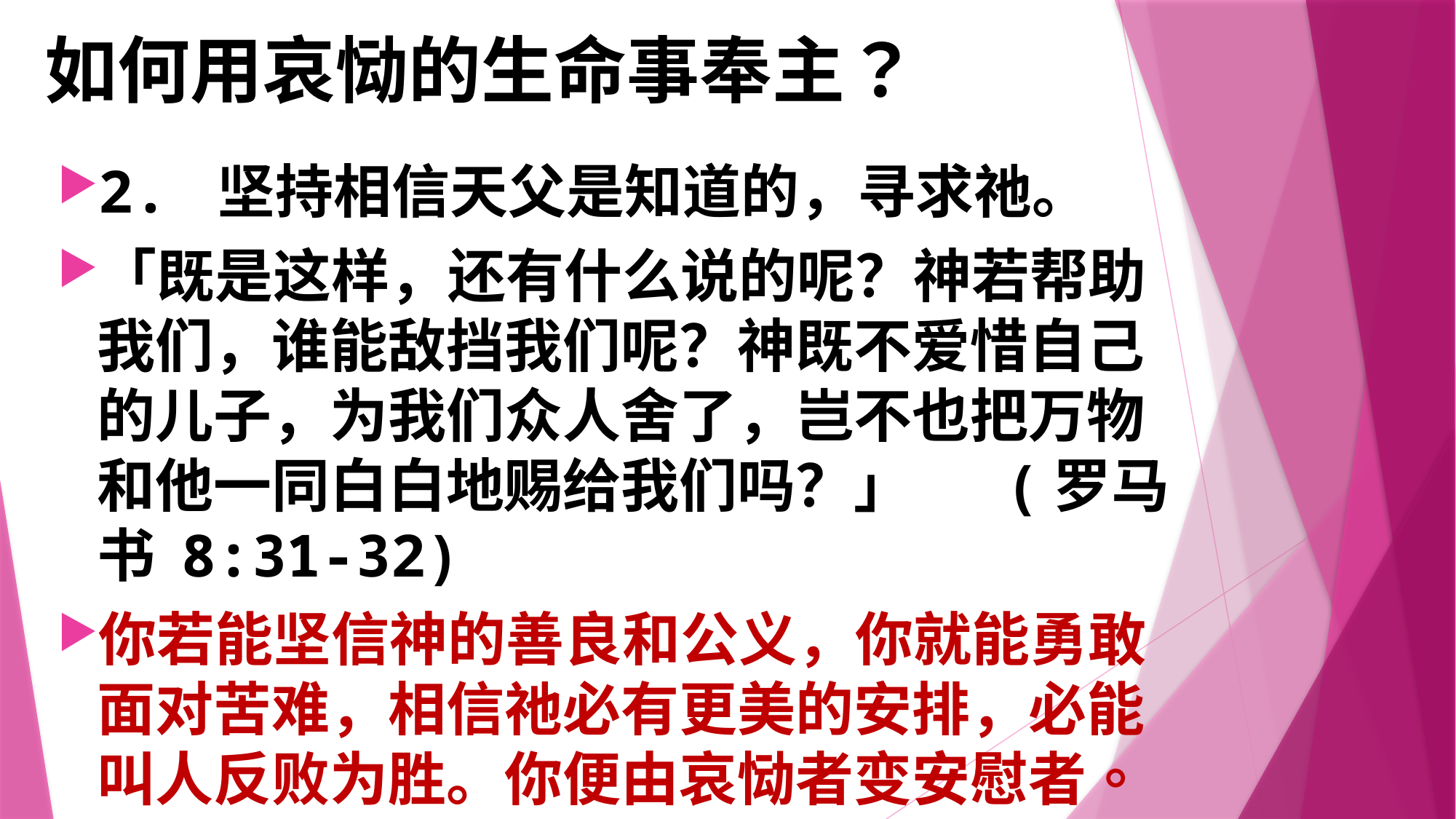

# 如何用哀恸的生命事奉主？
2. 坚持相信天父是知道的，寻求祂。
「既是这样，还有什么说的呢？神若帮助我们，谁能敌挡我们呢？神既不爱惜自己的儿子，为我们众人舍了，岂不也把万物和他一同白白地赐给我们吗？」      (罗马书 8:31-32)
你若能坚信神的善良和公义，你就能勇敢面对苦难，相信祂必有更美的安排，必能叫人反败为胜。你便由哀恸者变安慰者。